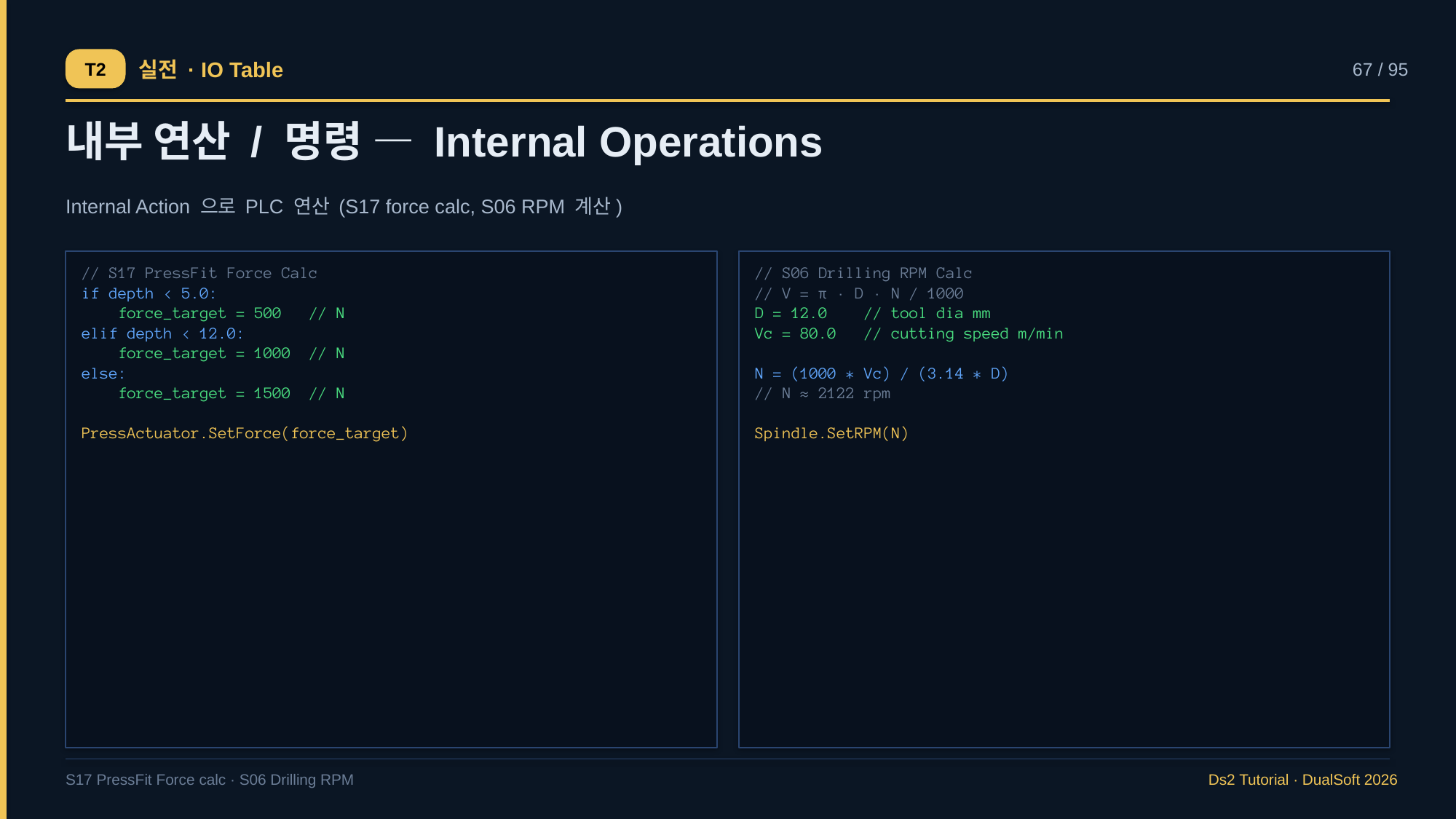

T2
실전 · IO Table
67 / 95
내부 연산 / 명령 — Internal Operations
Internal Action 으로 PLC 연산 (S17 force calc, S06 RPM 계산)

// S17 PressFit Force Calc
if depth < 5.0:
    force_target = 500   // N
elif depth < 12.0:
    force_target = 1000  // N
else:
    force_target = 1500  // N

PressActuator.SetForce(force_target)
// S06 Drilling RPM Calc
// V = π · D · N / 1000
D = 12.0    // tool dia mm
Vc = 80.0   // cutting speed m/min

N = (1000 * Vc) / (3.14 * D)
// N ≈ 2122 rpm

Spindle.SetRPM(N)
S17 PressFit Force calc · S06 Drilling RPM
Ds2 Tutorial · DualSoft 2026